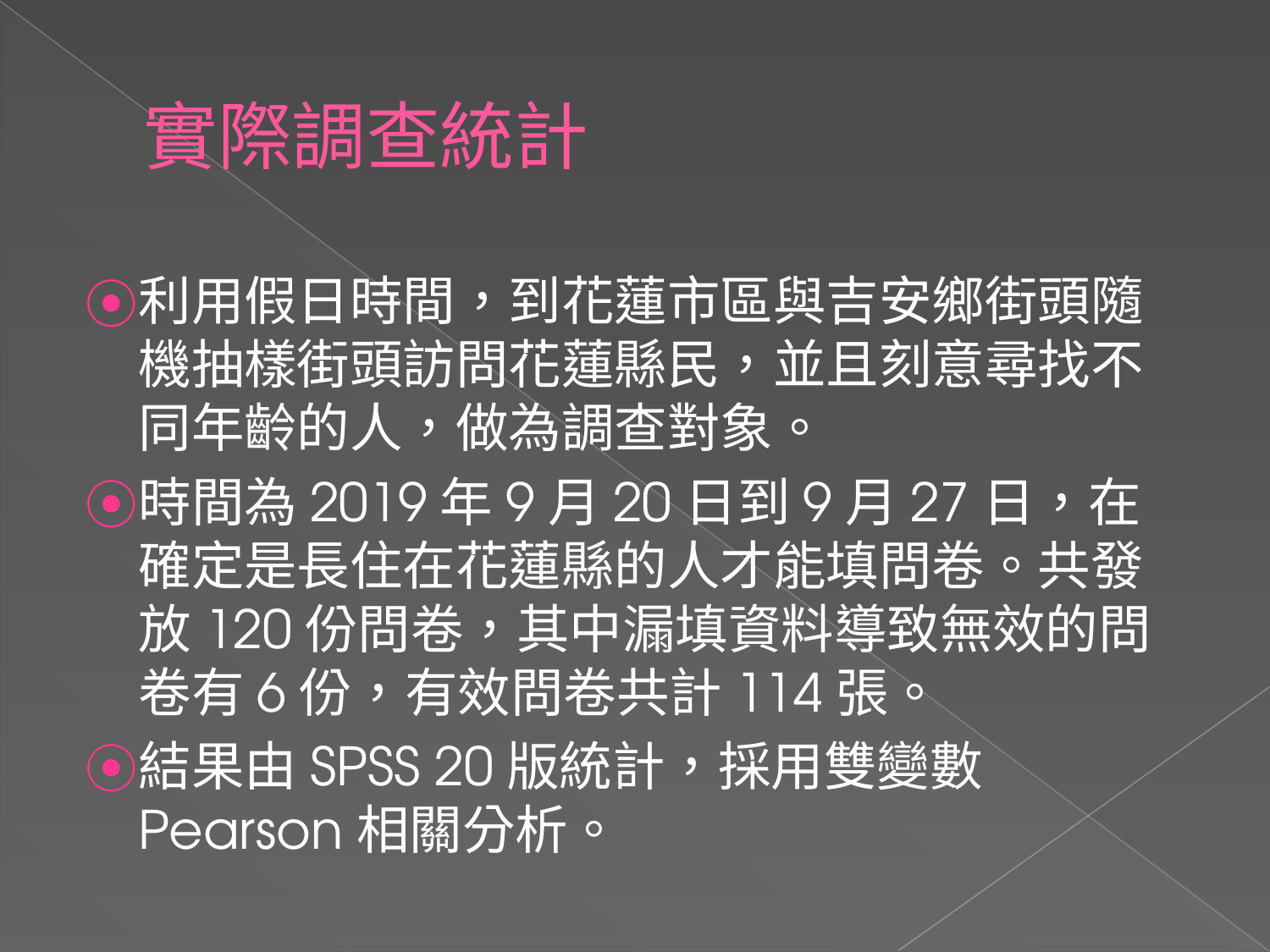

# 實際調查統計
利用假日時間，到花蓮市區與吉安鄉街頭隨機抽樣街頭訪問花蓮縣民，並且刻意尋找不同年齡的人，做為調查對象。
時間為2019年9月20日到9月27日，在確定是長住在花蓮縣的人才能填問卷。共發放120份問卷，其中漏填資料導致無效的問卷有6份，有效問卷共計114張。
結果由SPSS 20版統計，採用雙變數Pearson相關分析。